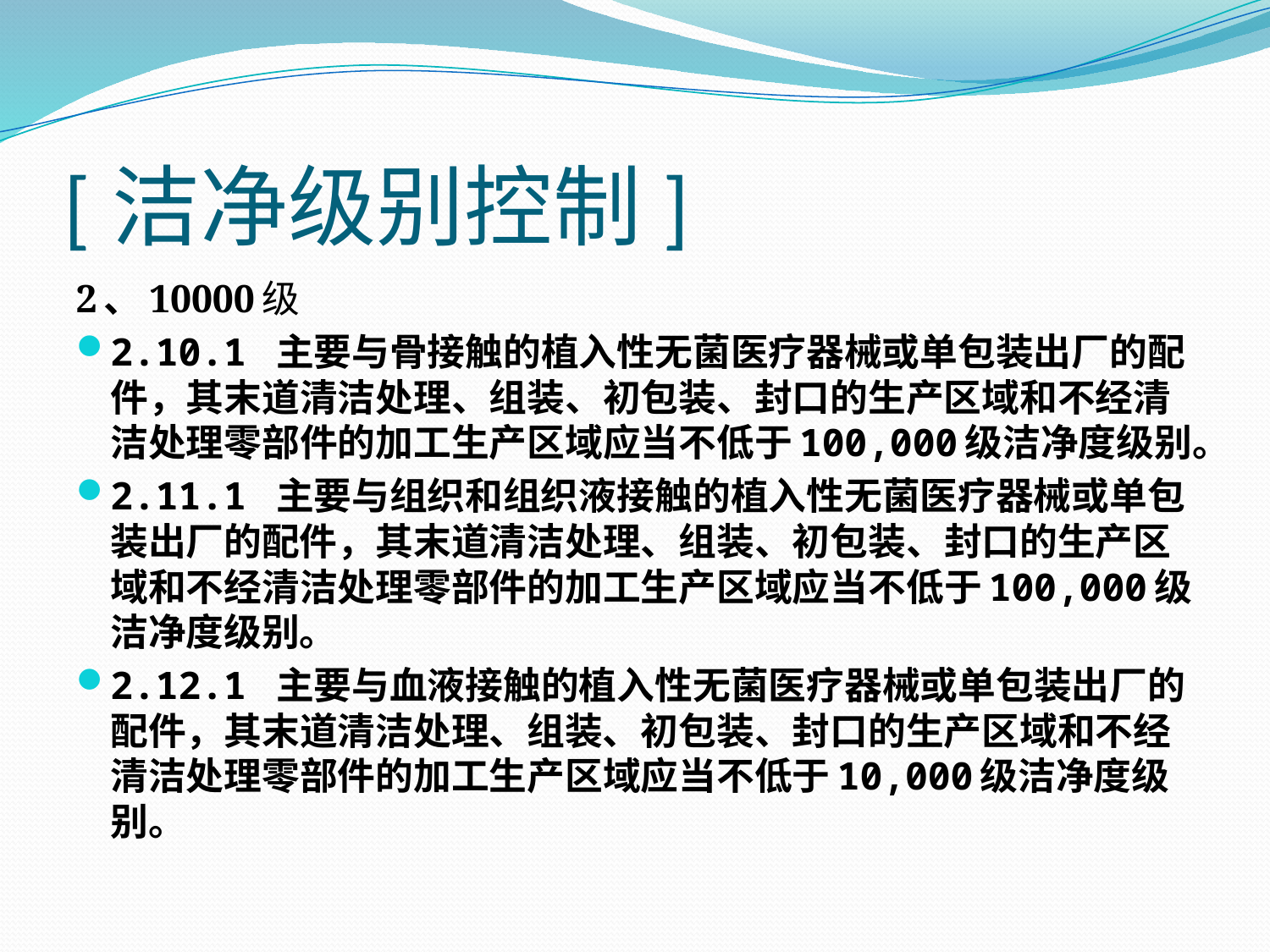

# [洁净级别控制]
2、10000级
2.10.1 主要与骨接触的植入性无菌医疗器械或单包装出厂的配件，其末道清洁处理、组装、初包装、封口的生产区域和不经清洁处理零部件的加工生产区域应当不低于100,000级洁净度级别。
2.11.1 主要与组织和组织液接触的植入性无菌医疗器械或单包装出厂的配件，其末道清洁处理、组装、初包装、封口的生产区域和不经清洁处理零部件的加工生产区域应当不低于100,000级洁净度级别。
2.12.1 主要与血液接触的植入性无菌医疗器械或单包装出厂的配件，其末道清洁处理、组装、初包装、封口的生产区域和不经清洁处理零部件的加工生产区域应当不低于10,000级洁净度级别。